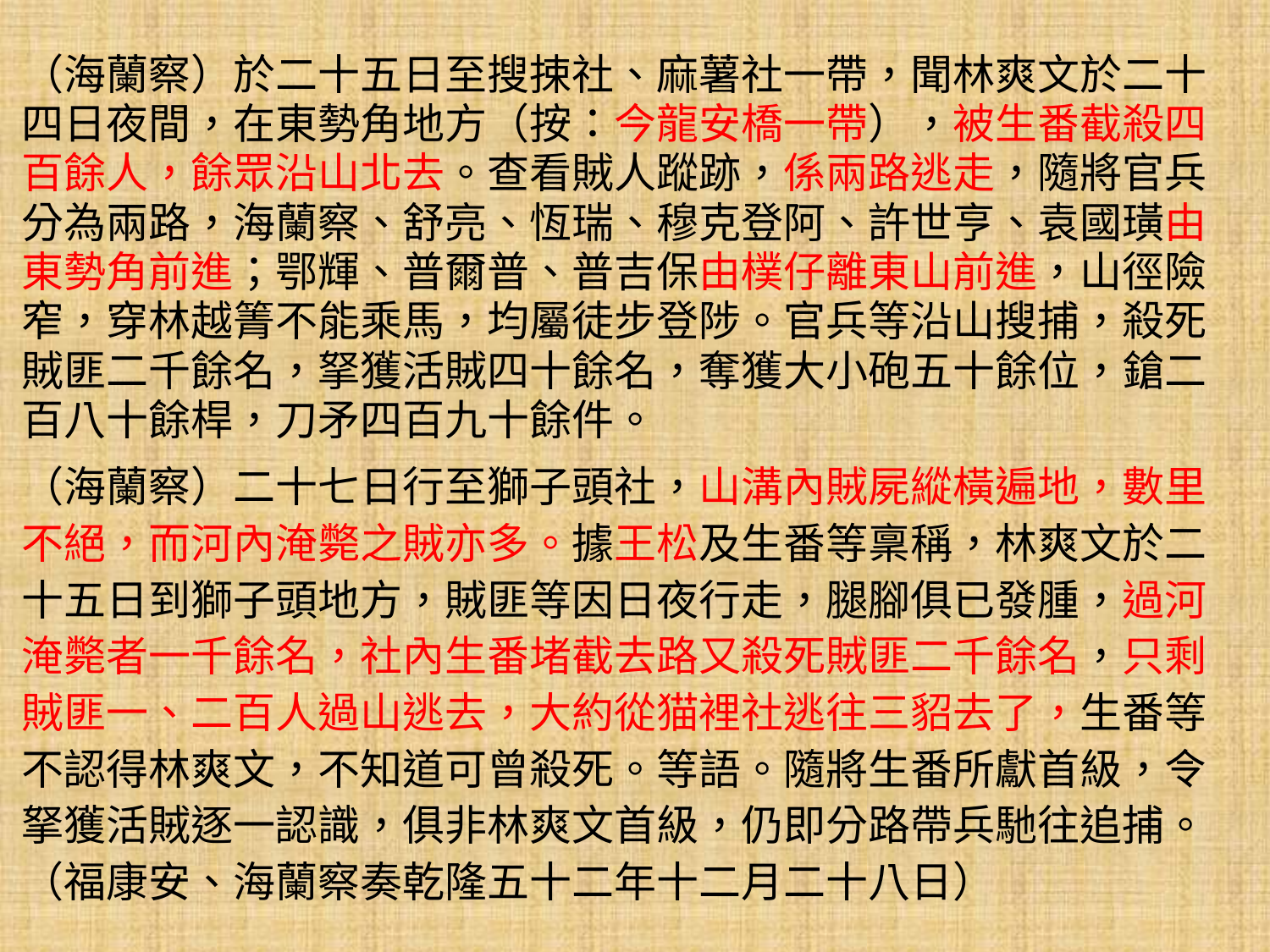

（海蘭察）於二十五日至搜捒社、麻薯社一帶，聞林爽文於二十四日夜間，在東勢角地方（按：今龍安橋一帶），被生番截殺四百餘人，餘眾沿山北去。查看賊人蹤跡，係兩路逃走，隨將官兵分為兩路，海蘭察、舒亮、恆瑞、穆克登阿、許世亨、袁國璜由東勢角前進；鄂輝、普爾普、普吉保由樸仔離東山前進，山徑險窄，穿林越箐不能乘馬，均屬徒步登陟。官兵等沿山搜捕，殺死賊匪二千餘名，拏獲活賊四十餘名，奪獲大小砲五十餘位，鎗二百八十餘桿，刀矛四百九十餘件。
（海蘭察）二十七日行至獅子頭社，山溝內賊屍縱橫遍地，數里不絕，而河內淹斃之賊亦多。據王松及生番等稟稱，林爽文於二十五日到獅子頭地方，賊匪等因日夜行走，腿腳俱已發腫，過河淹斃者一千餘名，社內生番堵截去路又殺死賊匪二千餘名，只剩賊匪一、二百人過山逃去，大約從猫裡社逃往三貂去了，生番等不認得林爽文，不知道可曾殺死。等語。隨將生番所獻首級，令拏獲活賊逐一認識，俱非林爽文首級，仍即分路帶兵馳往追捕。（福康安、海蘭察奏乾隆五十二年十二月二十八日）